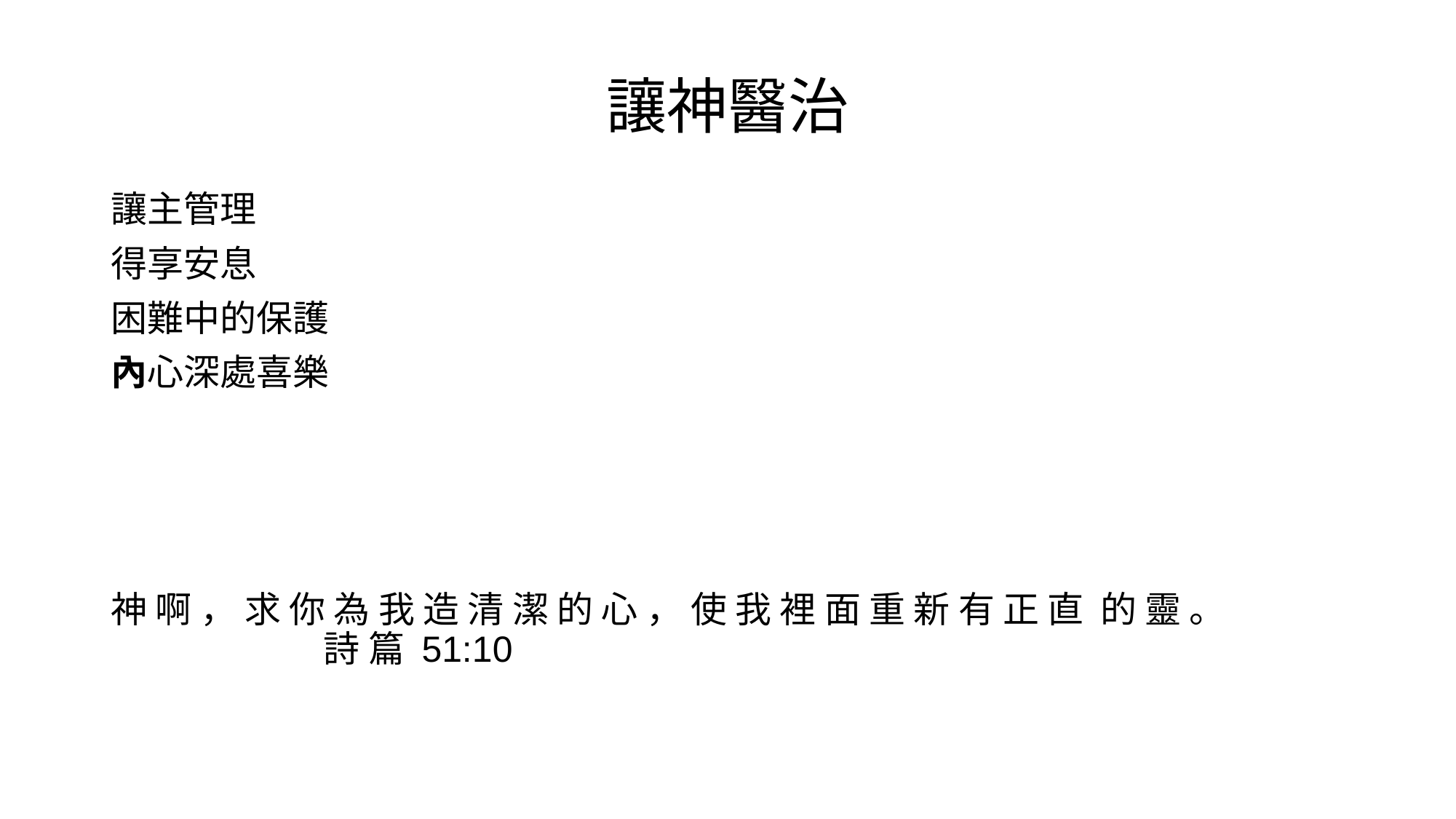

# 讓神醫治
讓主管理
得享安息
困難中的保護
內心深處喜樂

神 啊 ， 求 你 為 我 造 清 潔 的 心 ， 使 我 裡 面 重 新 有 正 直  的 靈 。                                        詩 篇 51:10